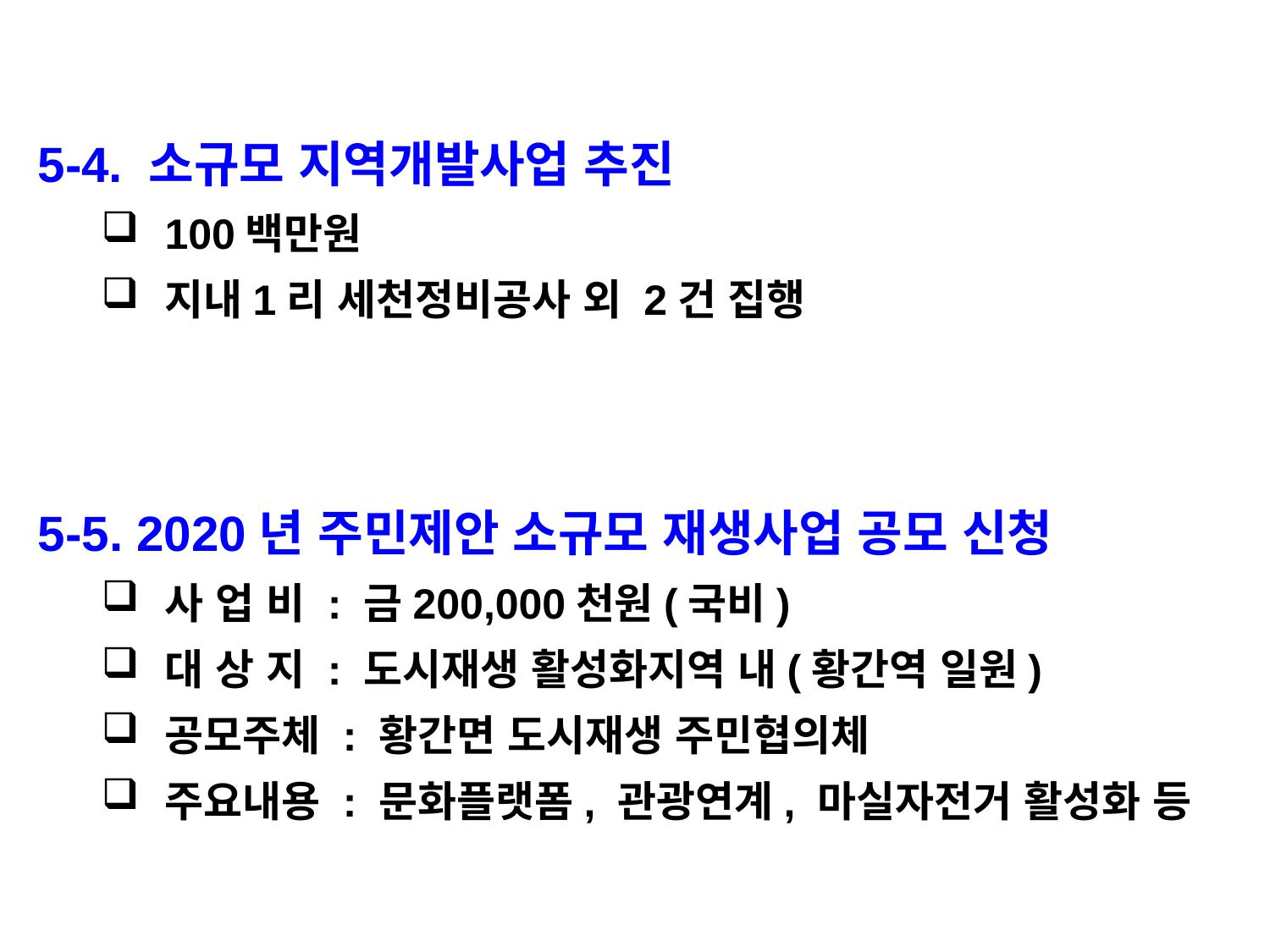

5-4. 소규모 지역개발사업 추진
100백만원
지내1리 세천정비공사 외 2건 집행

5-5. 2020년 주민제안 소규모 재생사업 공모 신청
사 업 비 : 금200,000천원(국비)
대 상 지 : 도시재생 활성화지역 내(황간역 일원)
공모주체 : 황간면 도시재생 주민협의체
주요내용 : 문화플랫폼, 관광연계, 마실자전거 활성화 등